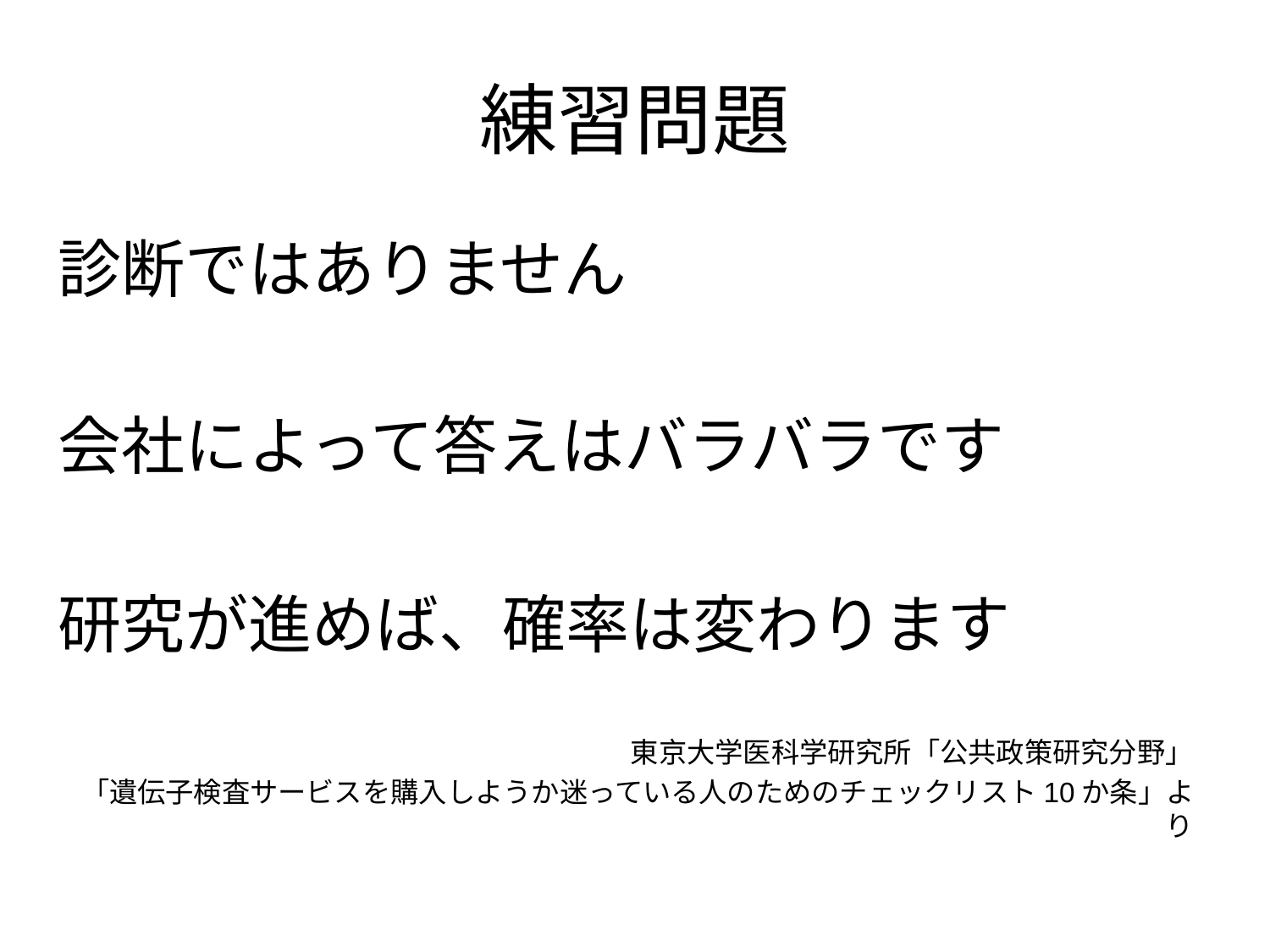

# 練習問題
診断ではありません

会社によって答えはバラバラです

研究が進めば、確率は変わります

東京大学医科学研究所「公共政策研究分野」
「遺伝子検査サービスを購入しようか迷っている人のためのチェックリスト10か条」より